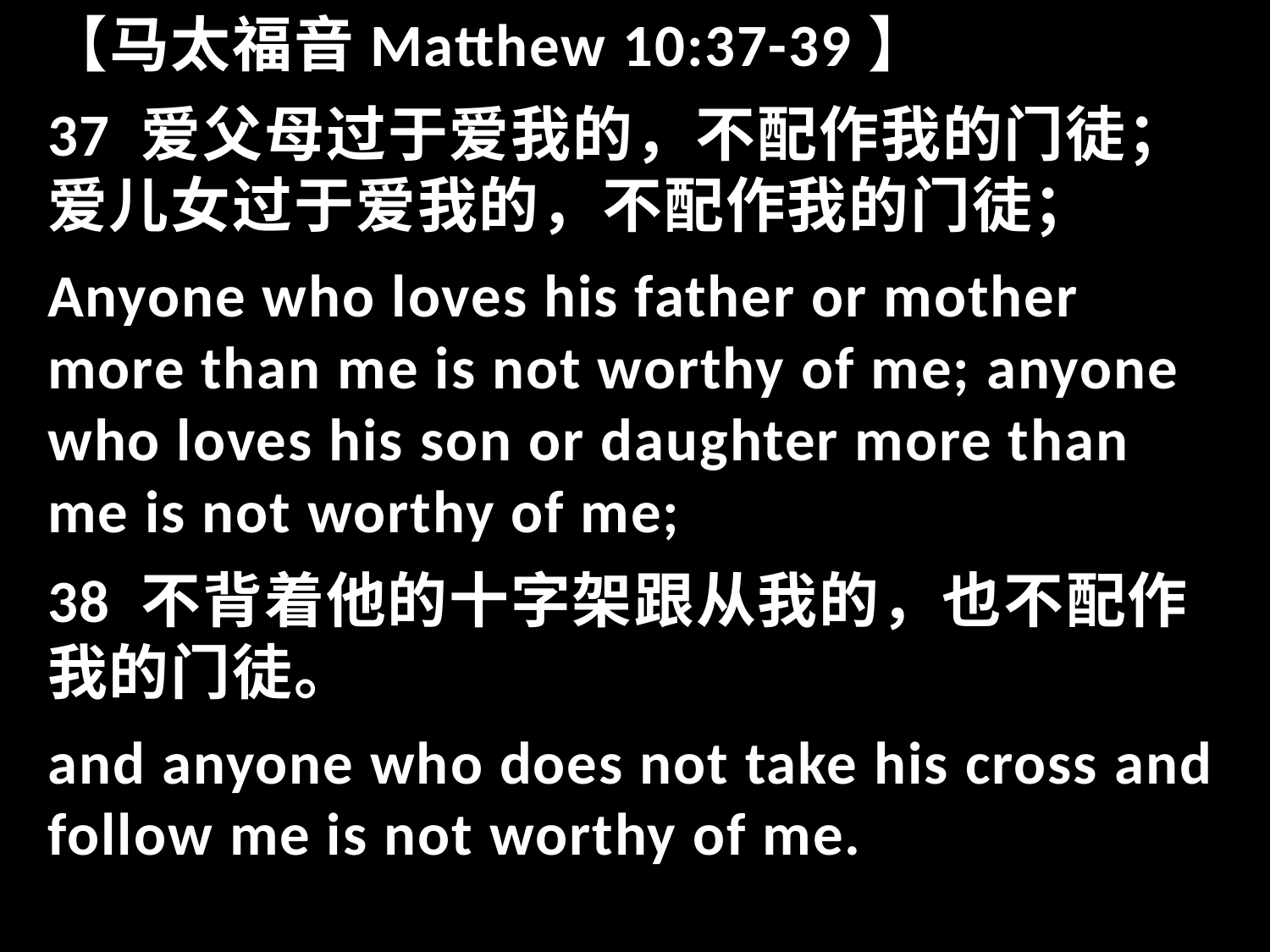

【马太福音Matthew 10:37-39】
37 爱父母过于爱我的，不配作我的门徒；爱儿女过于爱我的，不配作我的门徒；
Anyone who loves his father or mother more than me is not worthy of me; anyone who loves his son or daughter more than me is not worthy of me;
38 不背着他的十字架跟从我的，也不配作我的门徒。
and anyone who does not take his cross and follow me is not worthy of me.